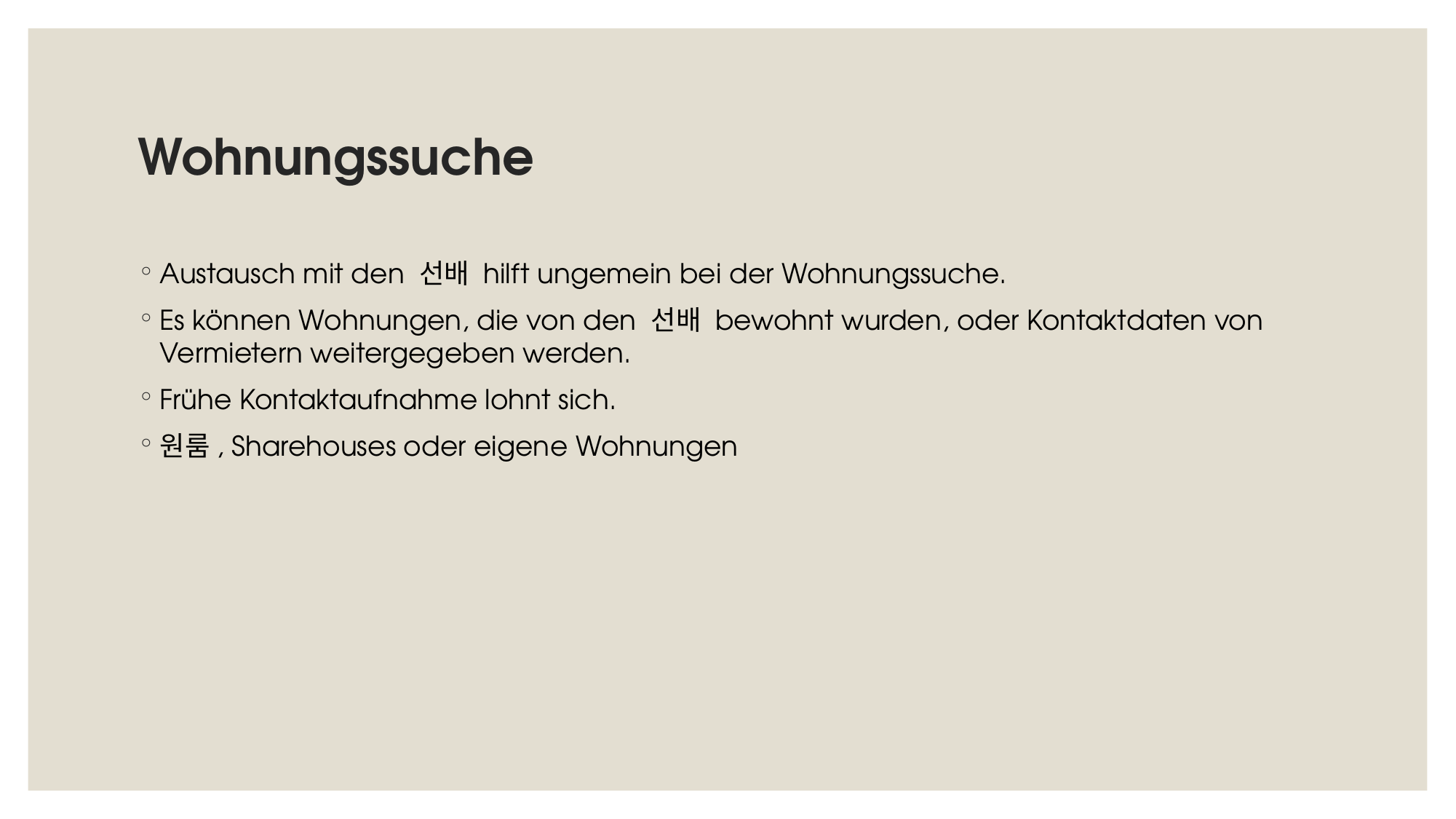

# Wohnungssuche
Austausch mit den 선배 hilft ungemein bei der Wohnungssuche.
Es können Wohnungen, die von den 선배 bewohnt wurden, oder Kontaktdaten von Vermietern weitergegeben werden.
Frühe Kontaktaufnahme lohnt sich.
원룸, Sharehouses oder eigene Wohnungen